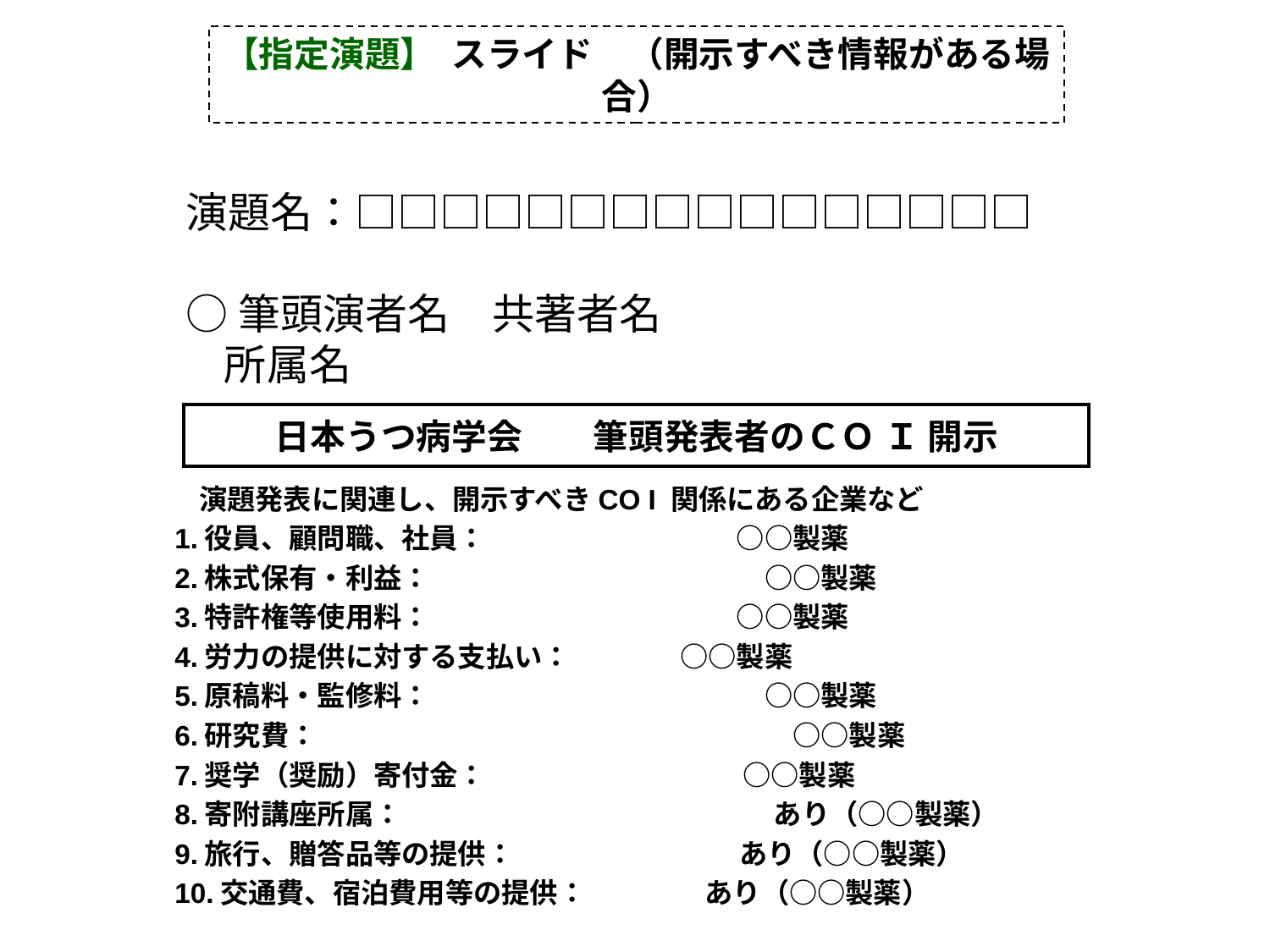

【指定演題】  スライド　（開示すべき情報がある場合）
演題名：□□□□□□□□□□□□□□□□

○筆頭演者名　共著者名
   所属名

日本うつ病学会　　筆頭発表者のＣＯ Ｉ 開示
　演題発表に関連し、開示すべきCO I 関係にある企業など
1.役員、顧問職、社員：　　　　　　　　    ○○製薬
2.株式保有・利益：　　　　　　　　　　　    ○○製薬
3.特許権等使用料：　　　　　　　　　　    ○○製薬
4.労力の提供に対する支払い：　　　    ○○製薬
5.原稿料・監修料：　　　　　　　　　　　    ○○製薬
6.研究費：　　　　　　　　　　　　　　　　    ○○製薬
7.奨学（奨励）寄付金：　　　　　　　　     ○○製薬
8.寄附講座所属：　　　　　　　　　　　　　 あり（○○製薬）
9.旅行、贈答品等の提供：　　　　　　　　あり（○○製薬）
10.交通費、宿泊費用等の提供：　　　　 あり（○○製薬）